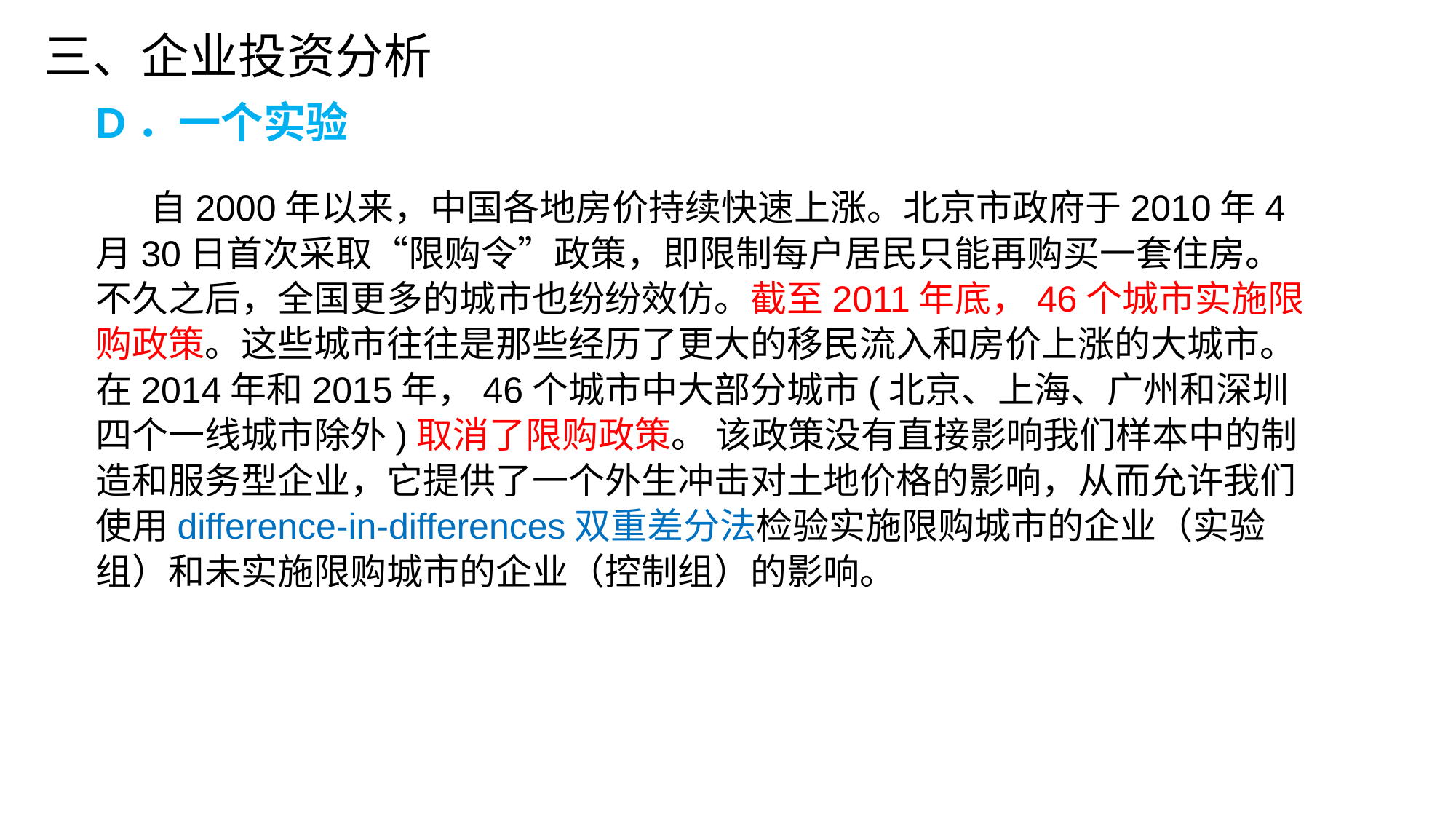

三、企业投资分析
D．一个实验

自2000年以来，中国各地房价持续快速上涨。北京市政府于2010年4月30日首次采取“限购令”政策，即限制每户居民只能再购买一套住房。不久之后，全国更多的城市也纷纷效仿。截至2011年底，46个城市实施限购政策。这些城市往往是那些经历了更大的移民流入和房价上涨的大城市。在2014年和2015年，46个城市中大部分城市(北京、上海、广州和深圳四个一线城市除外)取消了限购政策。 该政策没有直接影响我们样本中的制造和服务型企业，它提供了一个外生冲击对土地价格的影响，从而允许我们使用difference-in-differences双重差分法检验实施限购城市的企业（实验组）和未实施限购城市的企业（控制组）的影响。